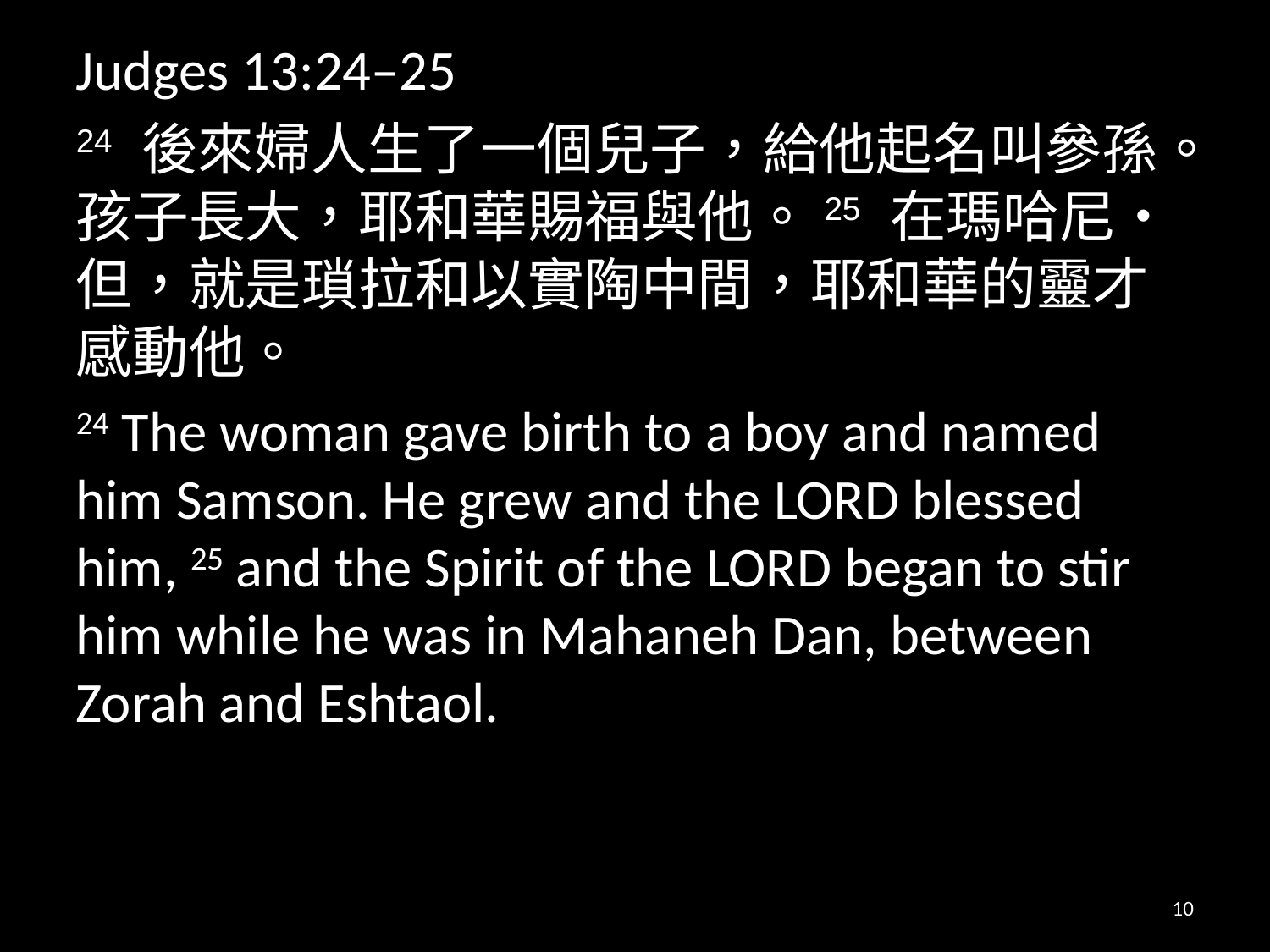

Judges 13:24–25
24 後來婦人生了一個兒子，給他起名叫參孫。孩子長大，耶和華賜福與他。25 在瑪哈尼•但，就是瑣拉和以實陶中間，耶和華的靈才感動他。
24 The woman gave birth to a boy and named him Samson. He grew and the Lord blessed him, 25 and the Spirit of the Lord began to stir him while he was in Mahaneh Dan, between Zorah and Eshtaol.
10